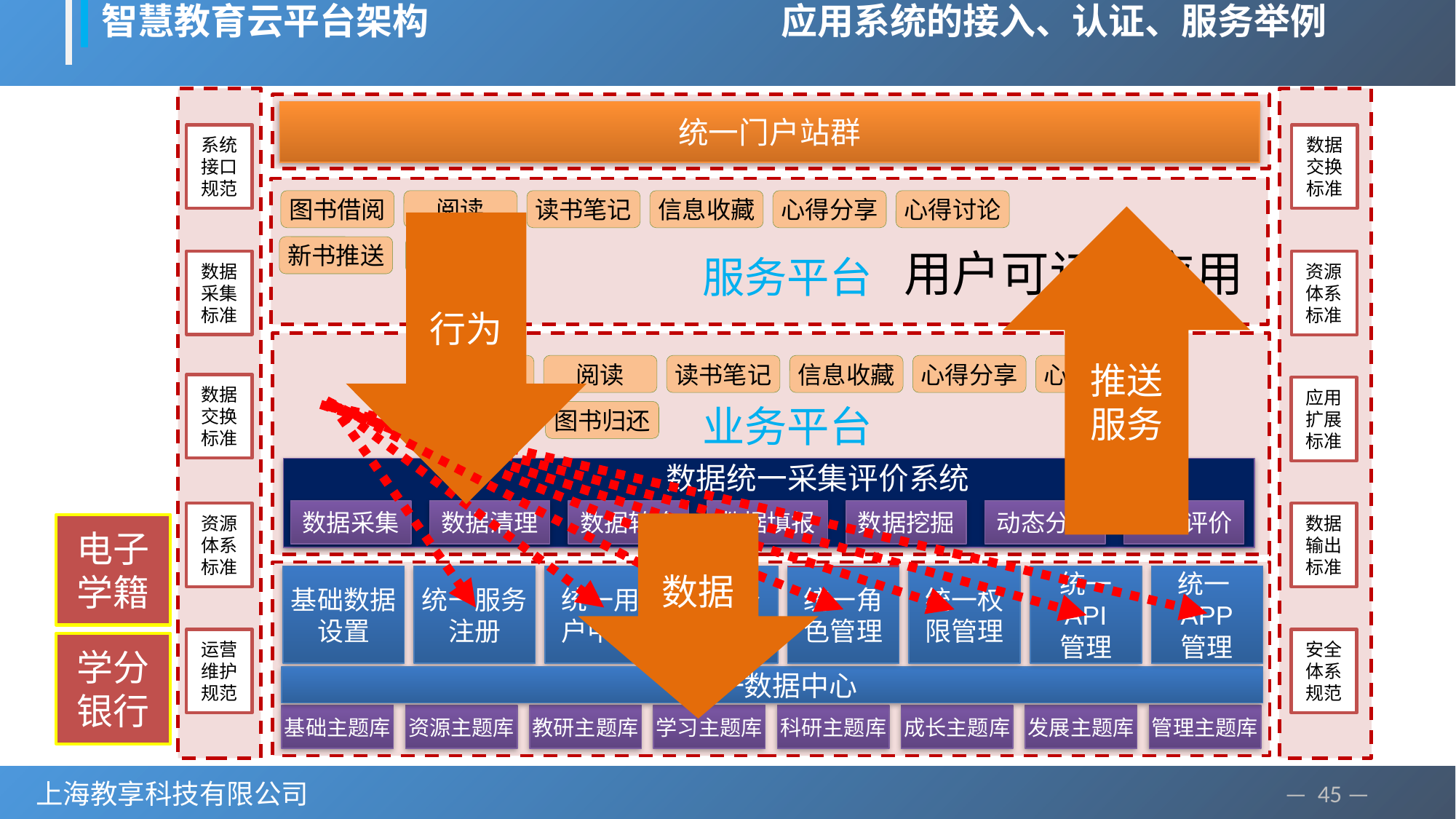

智慧教育云平台架构                                           应用系统的接入、认证、服务举例

系统接口
规范
数据
采集
标准
数据交换
标准
资源
体系
标准
运营
维护
规范

数据
交换
标准
资源
体系
标准
应用
扩展
标准
数据
输出
标准
安全体系
规范

门户平台
统一门户站群

服务平台
图书借阅
阅读
读书笔记
信息收藏
心得分享
心得讨论
推送服务
行为
新书推送
图书归还
用户可订阅应用

业务平台
图书借阅
阅读
读书笔记
信息收藏
心得分享
心得讨论
数字
图书馆
新书推送
图书归还
数据统一采集评价系统

数据采集
数据清理
数据转换
数据填报
数据挖掘
动态分析
动态评价
数据
电子学籍

基础数据设置
统一服务注册
统一用户中心
统一身份认证
统一角色管理
统一权限管理
统一
API
管理
统一APP
管理
学分银行
统一数据中心
基础主题库
资源主题库
教研主题库
学习主题库
科研主题库
成长主题库
发展主题库
管理主题库